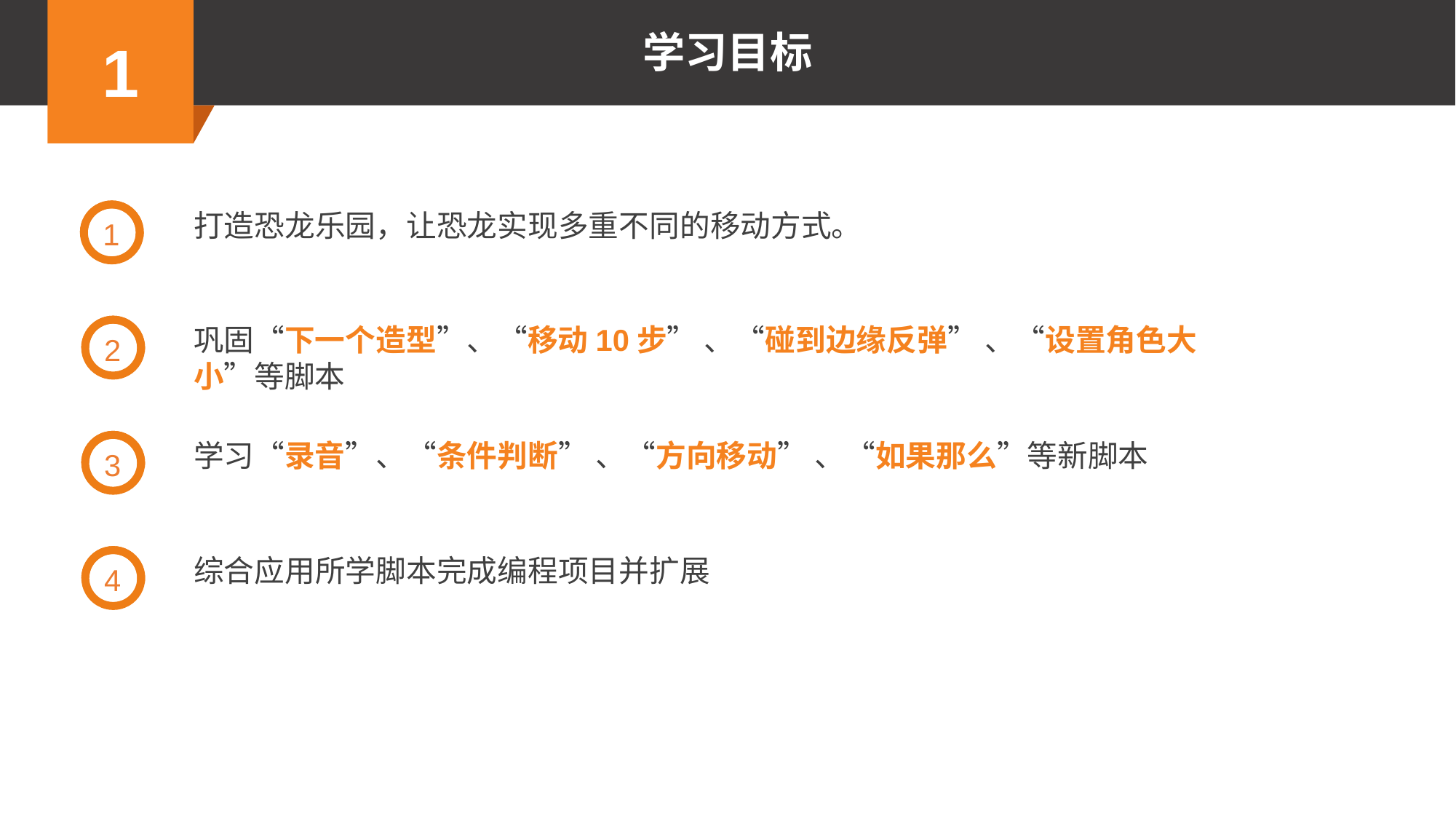

1
打造恐龙乐园，让恐龙实现多重不同的移动方式。

2
巩固“下一个造型”、“移动10步” 、“碰到边缘反弹” 、“设置角色大小”等脚本

3
学习“录音”、“条件判断” 、“方向移动” 、“如果那么”等新脚本

4
综合应用所学脚本完成编程项目并扩展